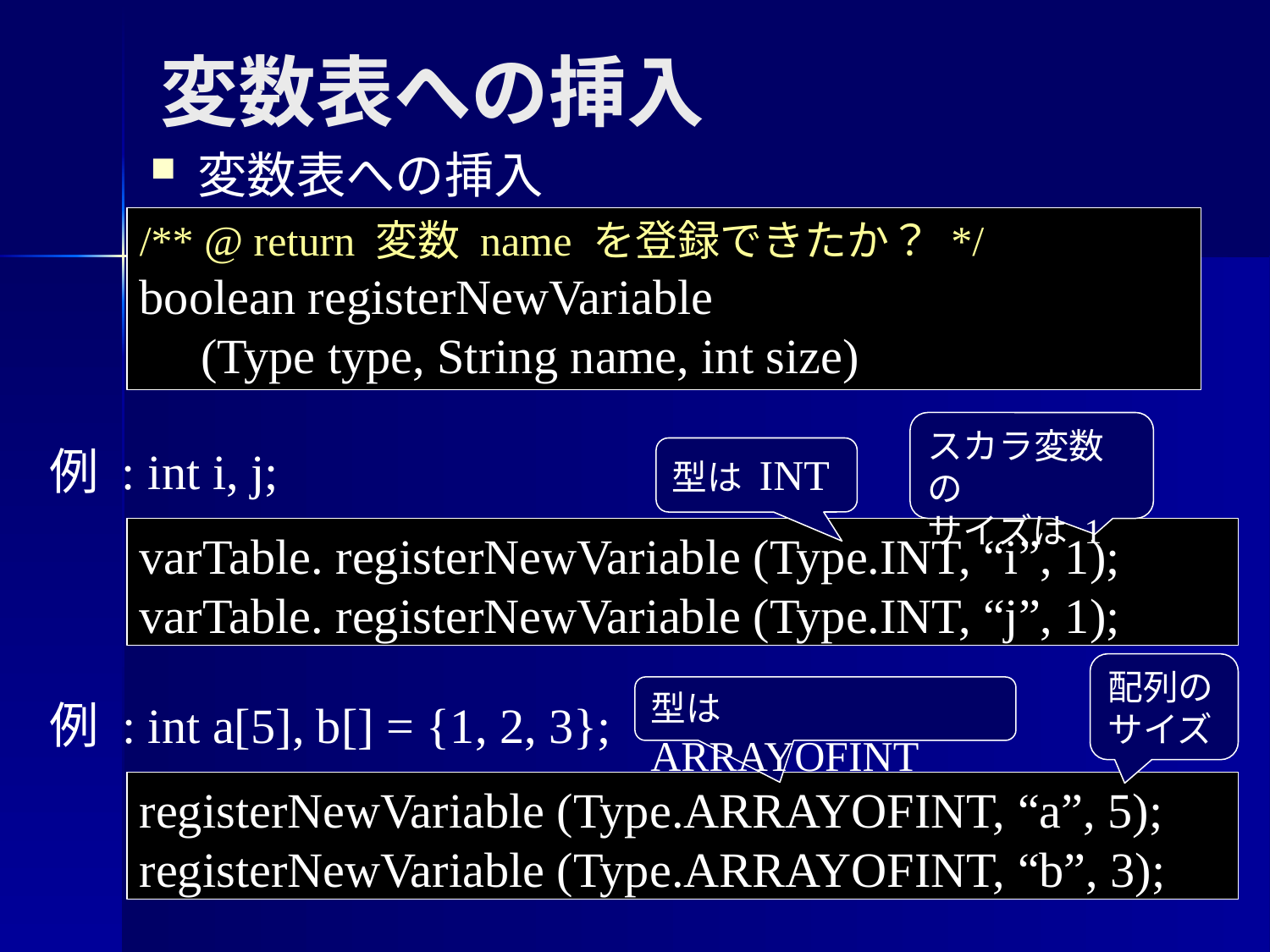

変数表への挿入
変数表への挿入
/** @ return 変数 name を登録できたか？ */
boolean registerNewVariable
     (Type type, String name, int size)
スカラ変数の
サイズは 1
例 : int i, j;
型は INT
varTable. registerNewVariable (Type.INT, “i”, 1);
varTable. registerNewVariable (Type.INT, “j”, 1);
配列の
サイズ
型は ARRAYOFINT
例 : int a[5], b[] = {1, 2, 3};
registerNewVariable (Type.ARRAYOFINT, “a”, 5);
registerNewVariable (Type.ARRAYOFINT, “b”, 3);